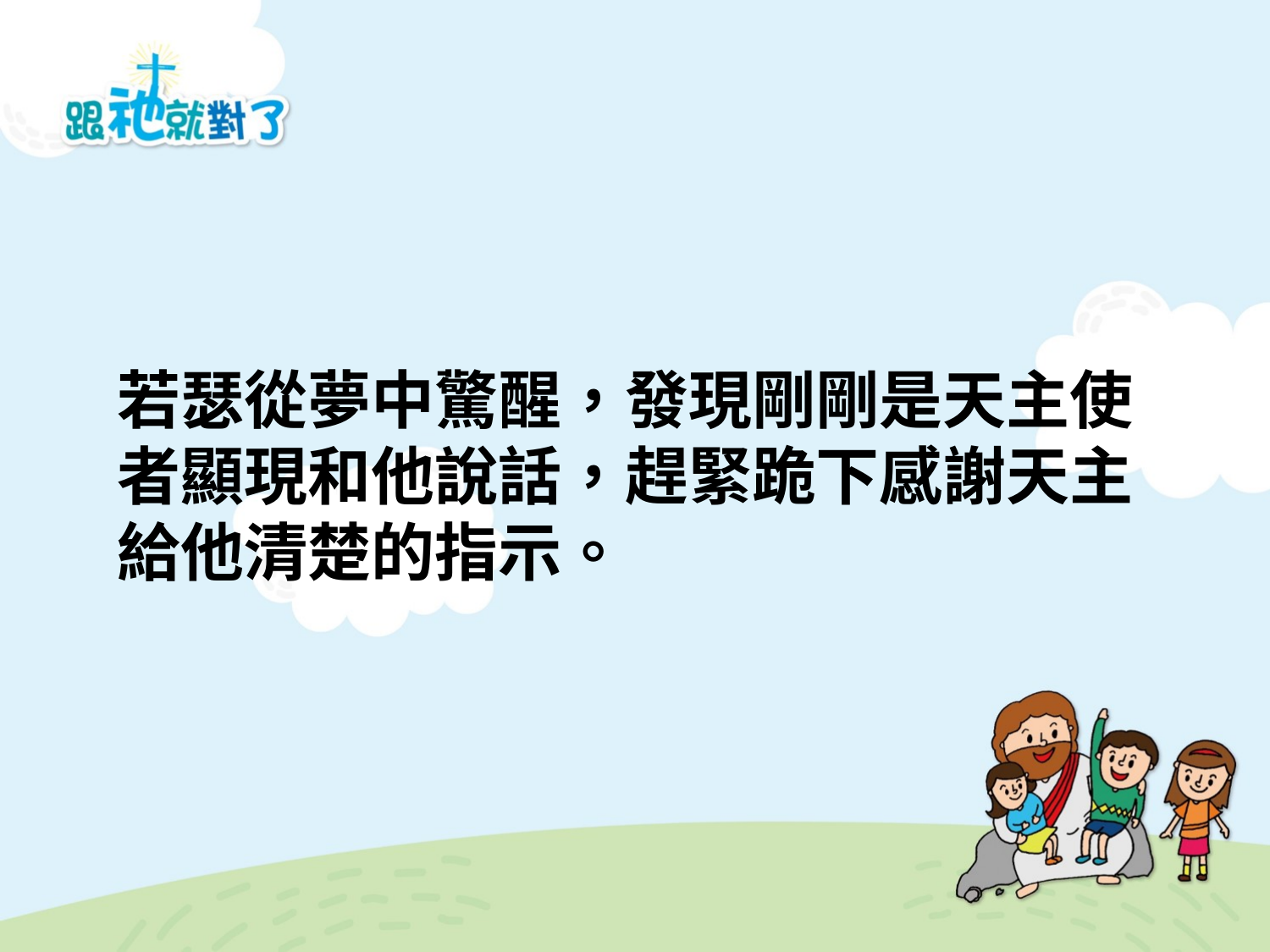

若瑟從夢中驚醒，發現剛剛是天主使者顯現和他說話，趕緊跪下感謝天主給他清楚的指示。